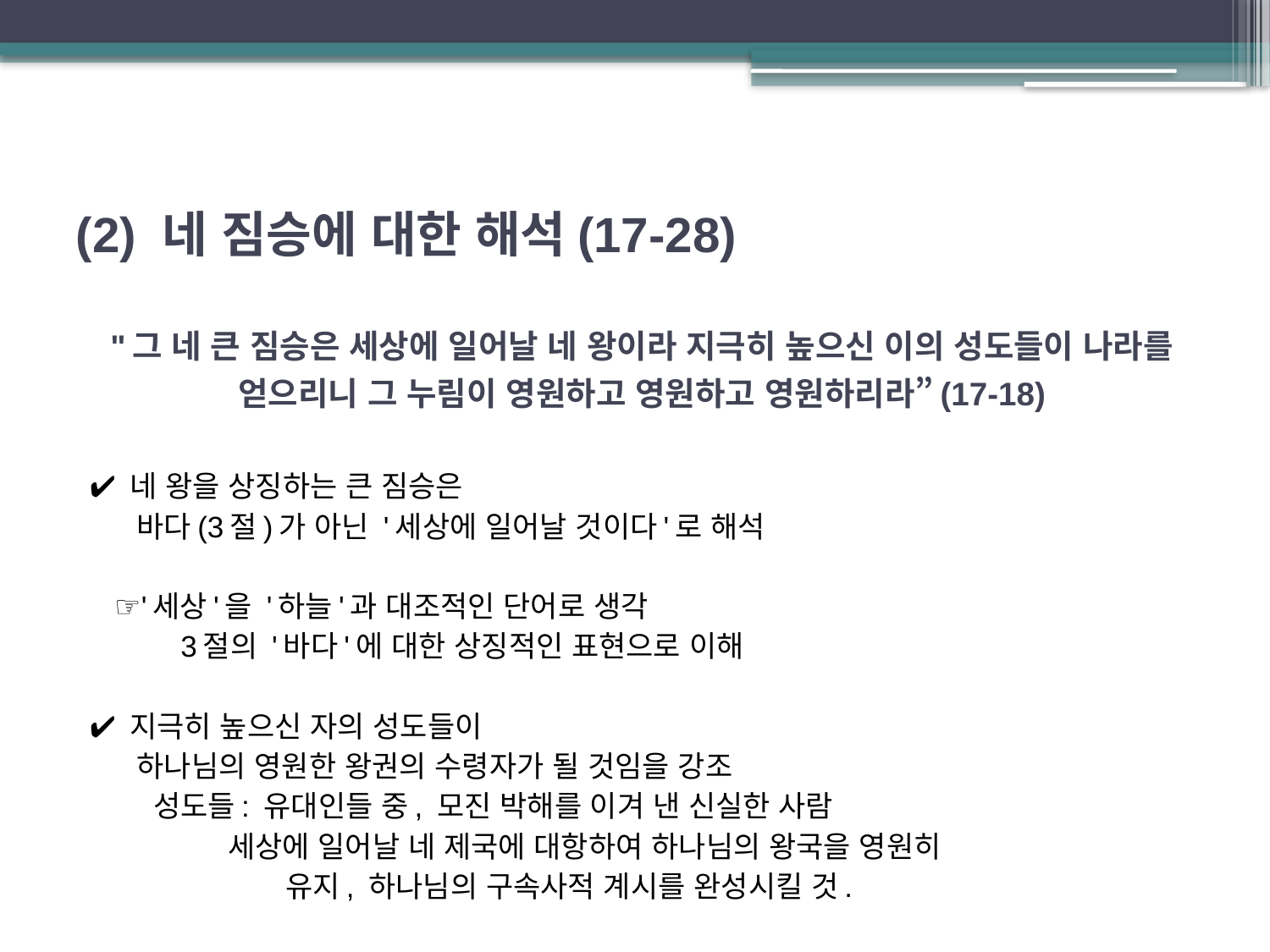

# (2) 네 짐승에 대한 해석(17-28)
"그 네 큰 짐승은 세상에 일어날 네 왕이라 지극히 높으신 이의 성도들이 나라를 얻으리니 그 누림이 영원하고 영원하고 영원하리라”(17-18)

✔ 네 왕을 상징하는 큰 짐승은
     바다(3절)가 아닌 '세상에 일어날 것이다'로 해석

   ☞'세상'을 '하늘'과 대조적인 단어로 생각
           3절의 '바다'에 대한 상징적인 표현으로 이해

✔ 지극히 높으신 자의 성도들이
     하나님의 영원한 왕권의 수령자가 될 것임을 강조
       성도들: 유대인들 중, 모진 박해를 이겨 낸 신실한 사람
                세상에 일어날 네 제국에 대항하여 하나님의 왕국을 영원히
                       유지, 하나님의 구속사적 계시를 완성시킬 것.